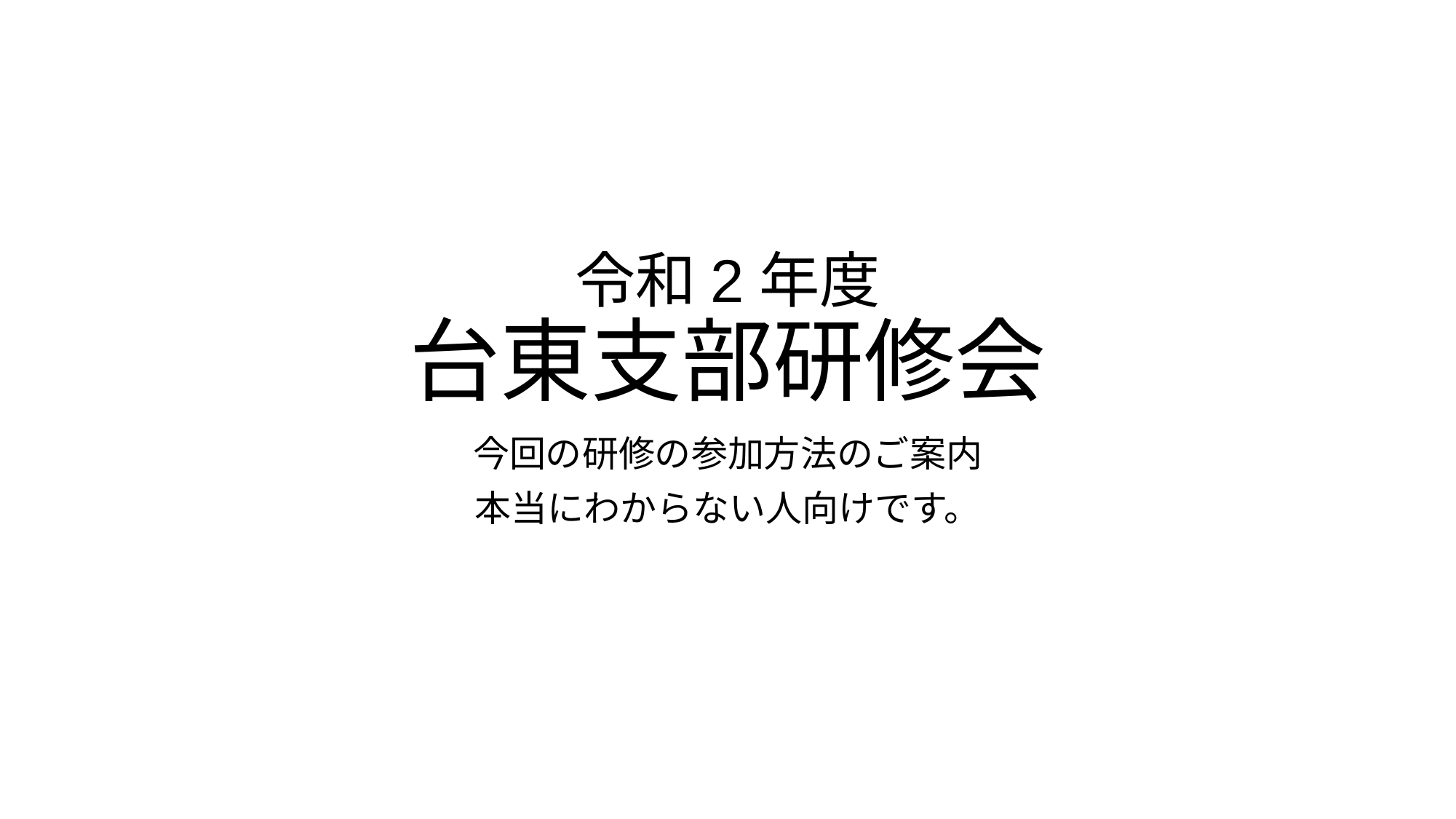

# 令和2年度 台東支部研修会
今回の研修の参加方法のご案内
本当にわからない人向けです。